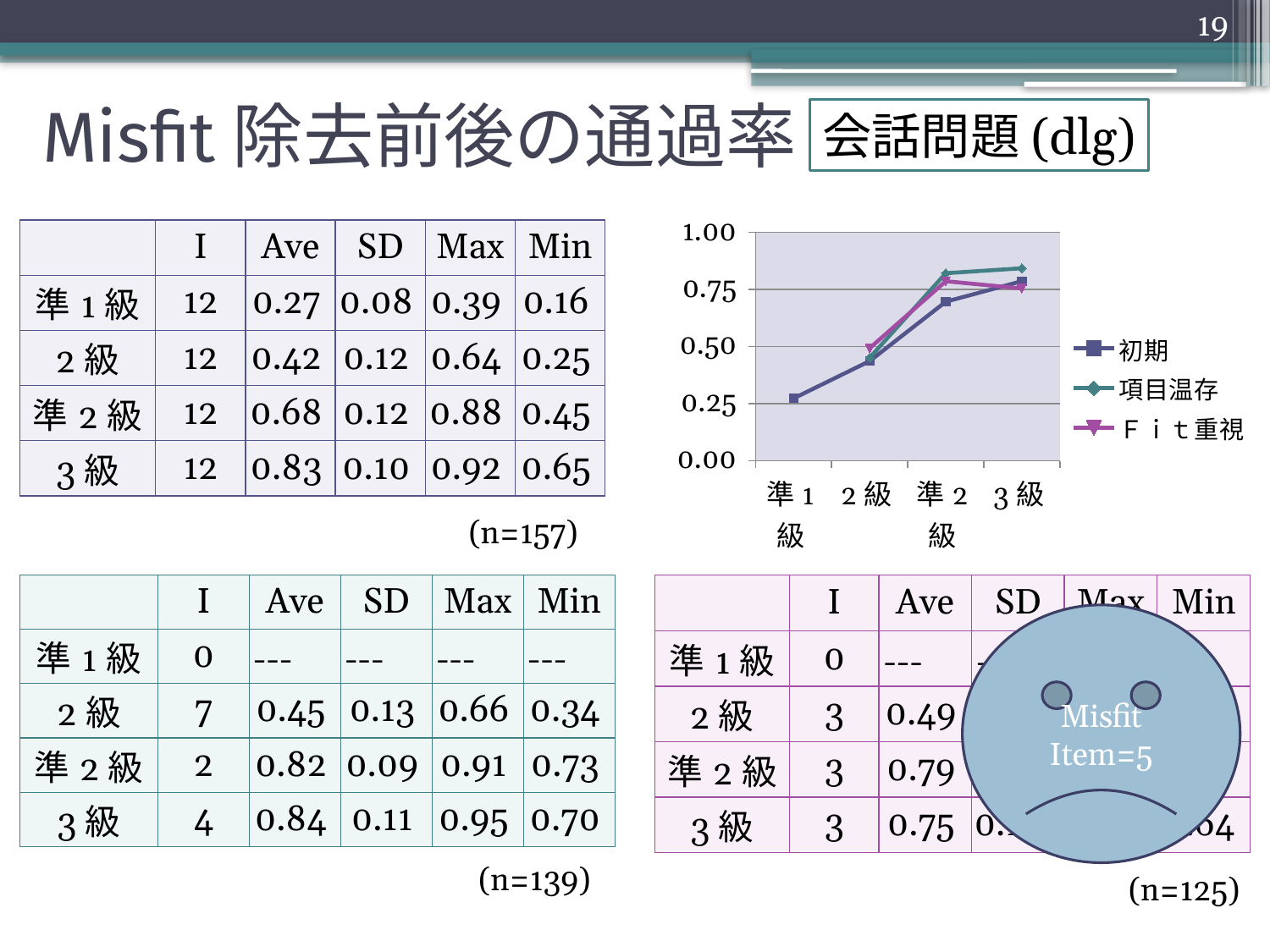

19
# Misfit除去前後の通過率
会話問題(dlg)

### Chart

| Category |  |  |  |
|---|---|---|---|
| 準1級  | 0.2733558333333333 | None | None |
| 2級  | 0.43694266666666703 | 0.45171 | 0.49333333333333335 |
| 準2級  | 0.696817 | 0.8215966666666665 | 0.7866666666666665 |
| 3級  | 0.7866250000000008 | 0.8433075 | 0.7546666666666666 |
|  | I | Ave | SD | Max | Min |
| --- | --- | --- | --- | --- | --- |
| 準1級 | 12 | 0.27 | 0.08 | 0.39 | 0.16 |
| 2級 | 12 | 0.42 | 0.12 | 0.64 | 0.25 |
| 準2級 | 12 | 0.68 | 0.12 | 0.88 | 0.45 |
| 3級 | 12 | 0.83 | 0.10 | 0.92 | 0.65 |
(n=157)
|  | I | Ave | SD | Max | Min |
| --- | --- | --- | --- | --- | --- |
| 準1級 | 0 | --- | --- | --- | --- |
| 2級 | 7 | 0.45 | 0.13 | 0.66 | 0.34 |
| 準2級 | 2 | 0.82 | 0.09 | 0.91 | 0.73 |
| 3級 | 4 | 0.84 | 0.11 | 0.95 | 0.70 |
|  | I | Ave | SD | Max | Min |
| --- | --- | --- | --- | --- | --- |
| 準1級 | 0 | --- | --- | --- | --- |
| 2級 | 3 | 0.49 | 0.137 | 0.58 | 0.34 |
| 準2級 | 3 | 0.79 | 0.101 | 0.88 | 0.68 |
| 3級 | 3 | 0.75 | 0.103 | 0.84 | 0.64 |
Misfit Item=5
(n=139)
(n=125)